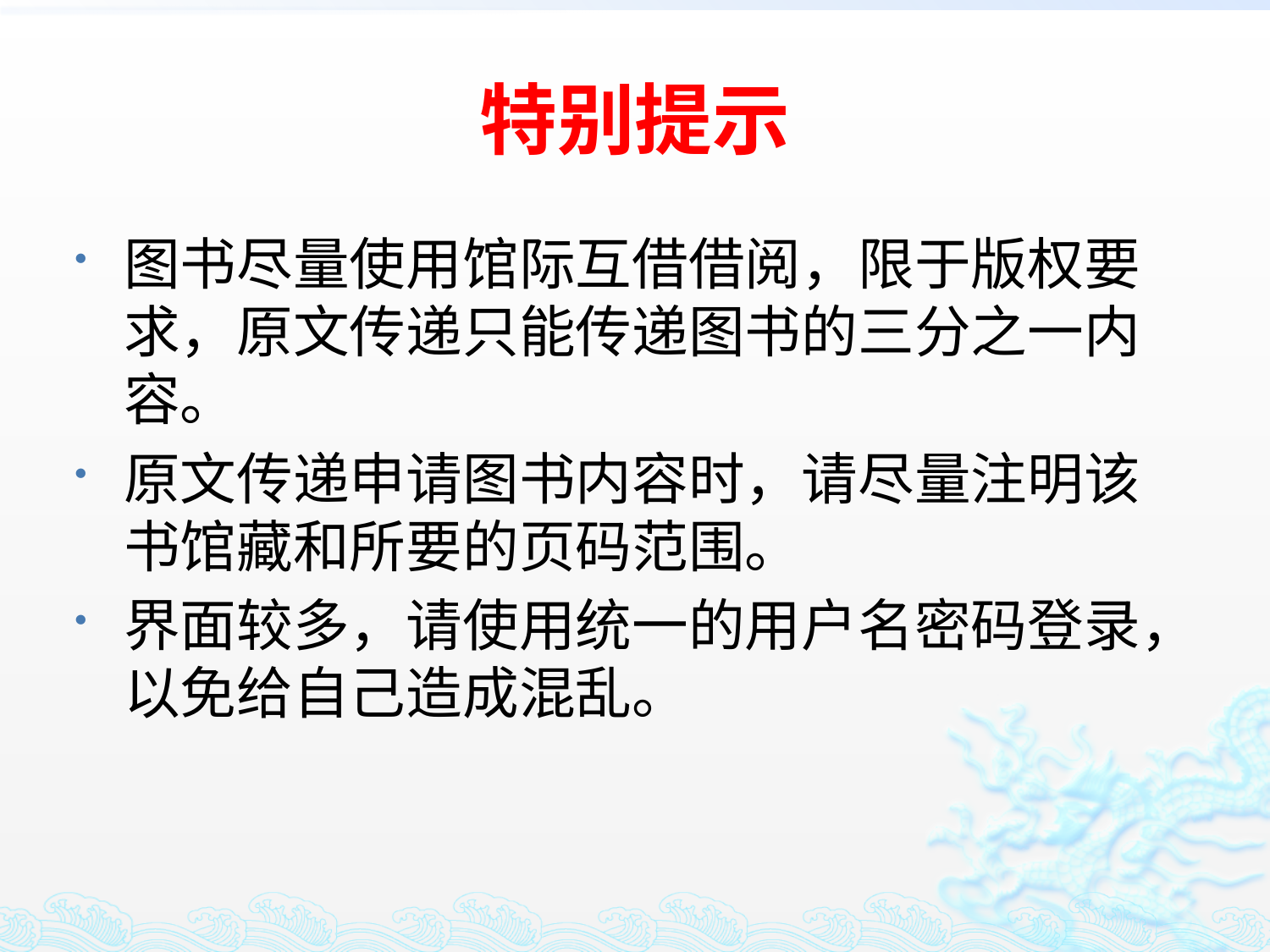

# 特别提示
图书尽量使用馆际互借借阅，限于版权要求，原文传递只能传递图书的三分之一内容。
原文传递申请图书内容时，请尽量注明该书馆藏和所要的页码范围。
界面较多，请使用统一的用户名密码登录，以免给自己造成混乱。